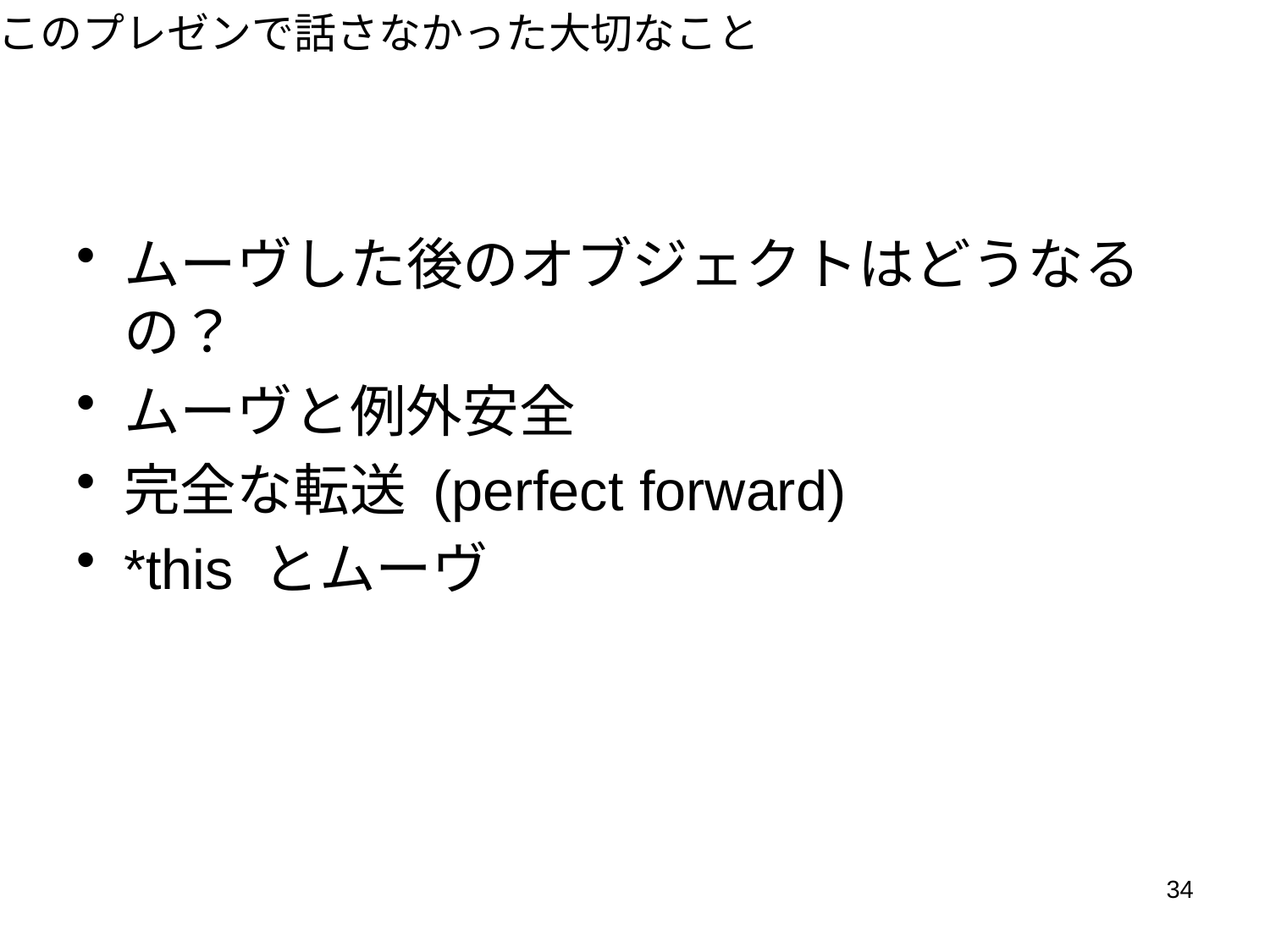

このプレゼンで話さなかった大切なこと
ムーヴした後のオブジェクトはどうなるの？
ムーヴと例外安全
完全な転送 (perfect forward)
*this とムーヴ
34